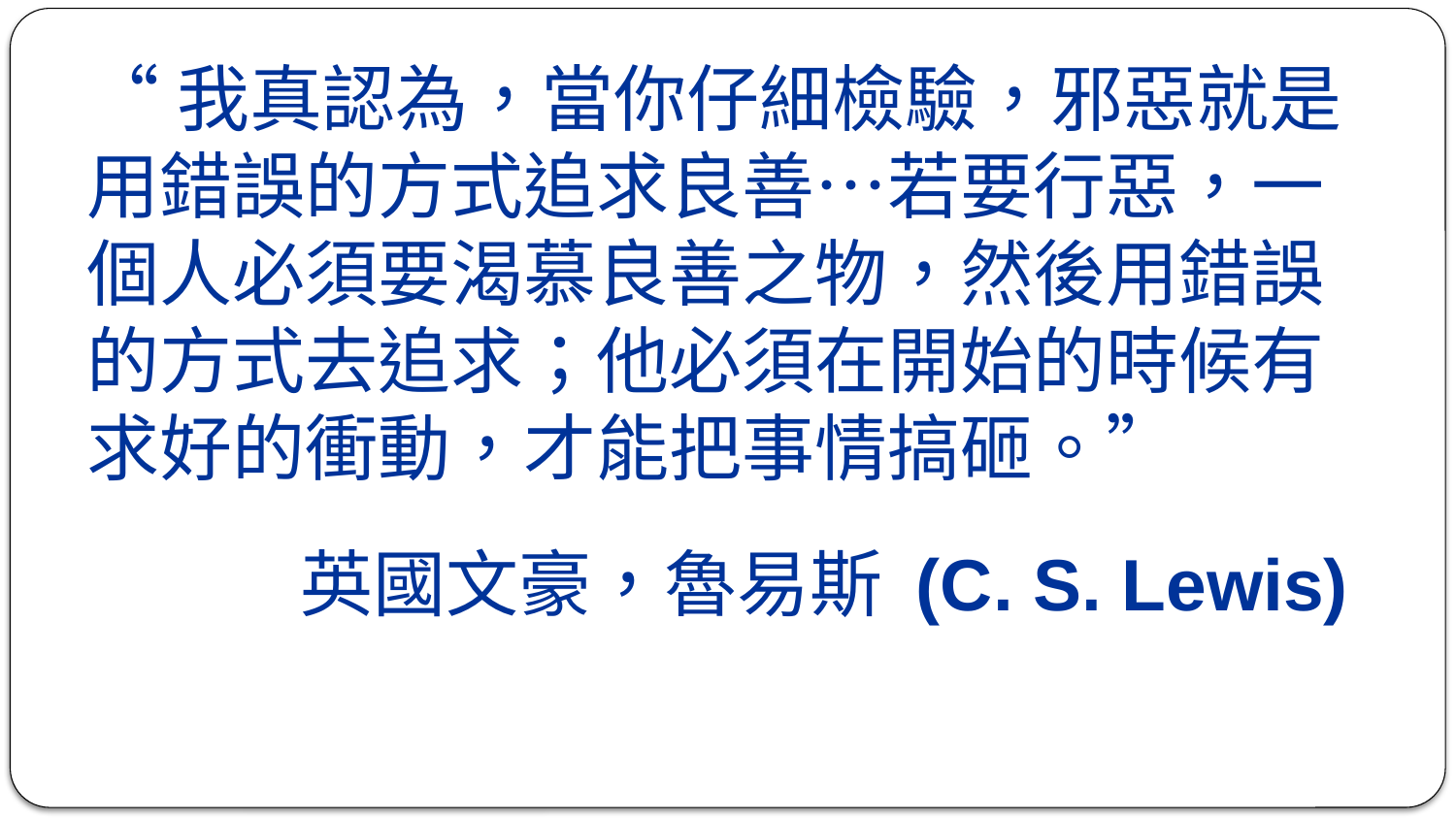

“我真認為，當你仔細檢驗，邪惡就是用錯誤的方式追求良善…若要行惡，一個人必須要渴慕良善之物，然後用錯誤的方式去追求；他必須在開始的時候有求好的衝動，才能把事情搞砸。”
英國文豪，魯易斯 (C. S. Lewis)